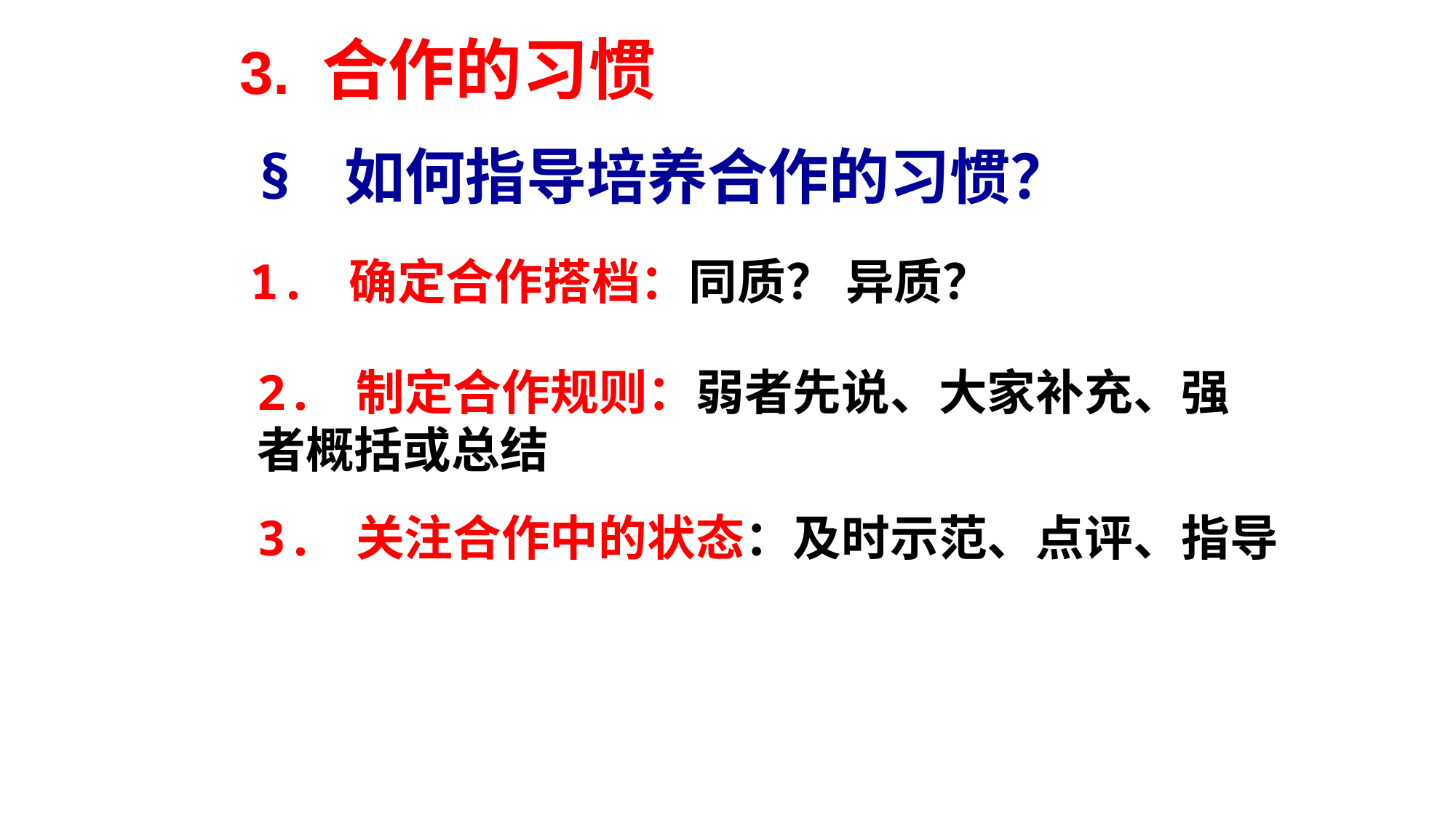

3. 合作的习惯
§ 如何指导培养合作的习惯？
1. 确定合作搭档：同质？ 异质？
2. 制定合作规则：弱者先说、大家补充、强者概括或总结
3. 关注合作中的状态：及时示范、点评、指导